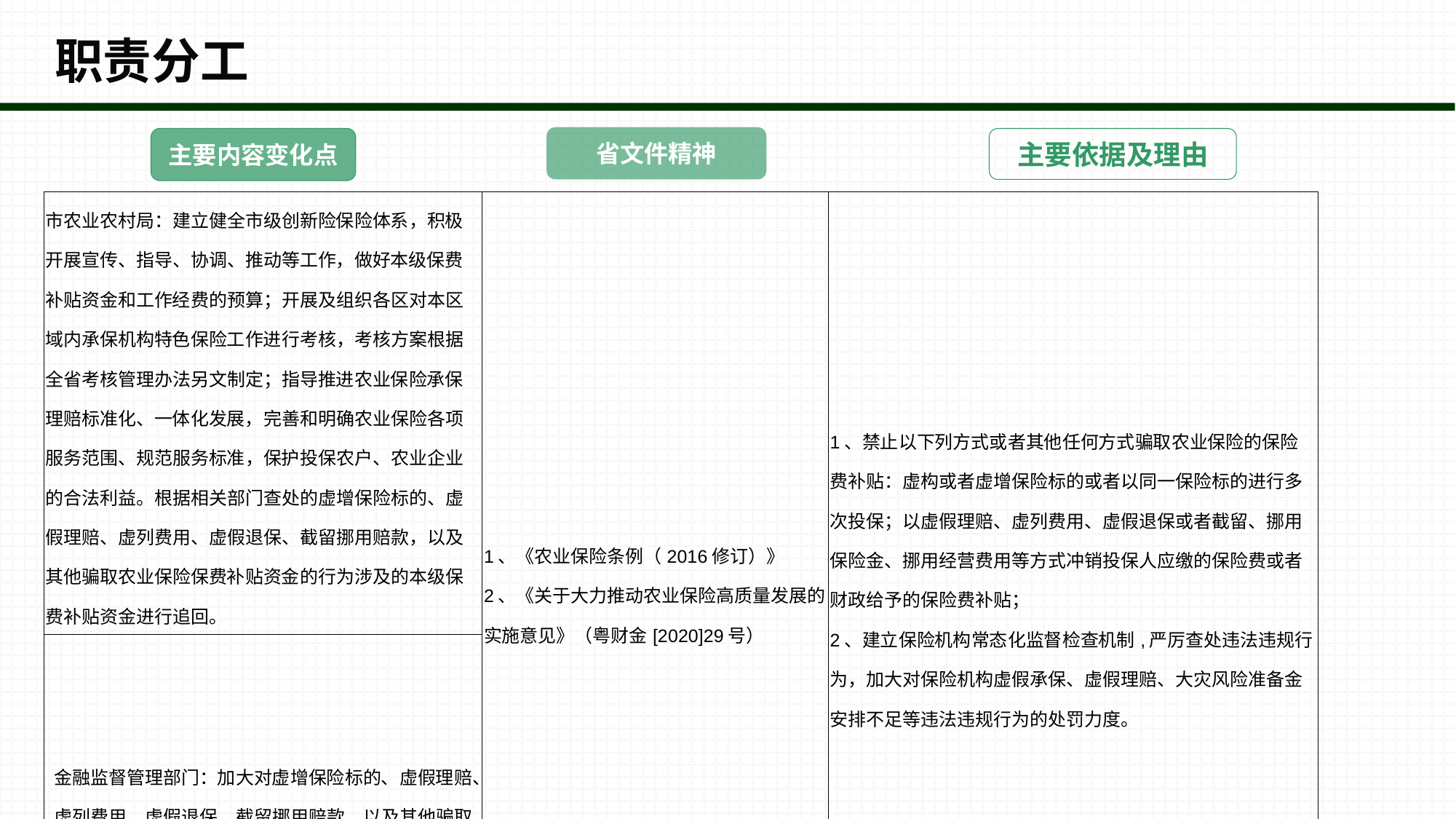

# 职责分工

省文件精神
主要内容变化点
主要依据及理由
| 市农业农村局：建立健全市级创新险保险体系，积极开展宣传、指导、协调、推动等工作，做好本级保费补贴资金和工作经费的预算；开展及组织各区对本区域内承保机构特色保险工作进行考核，考核方案根据全省考核管理办法另文制定；指导推进农业保险承保理赔标准化、一体化发展，完善和明确农业保险各项服务范围、规范服务标准，保护投保农户、农业企业的合法利益。根据相关部门查处的虚增保险标的、虚假理赔、虚列费用、虚假退保、截留挪用赔款，以及其他骗取农业保险保费补贴资金的行为涉及的本级保费补贴资金进行追回。 | 1、《农业保险条例（2016修订）》 2、《关于大力推动农业保险高质量发展的实施意见》（粤财金[2020]29号） | 1、禁止以下列方式或者其他任何方式骗取农业保险的保险费补贴：虚构或者虚增保险标的或者以同一保险标的进行多次投保；以虚假理赔、虚列费用、虚假退保或者截留、挪用保险金、挪用经营费用等方式冲销投保人应缴的保险费或者财政给予的保险费补贴； 2、建立保险机构常态化监督检查机制,严厉查处违法违规行为，加大对保险机构虚假承保、虚假理赔、大灾风险准备金安排不足等违法违规行为的处罚力度。 |
| --- | --- | --- |
| 金融监督管理部门：加大对虚增保险标的、虚假理赔、虚列费用、虚假退保、截留挪用赔款，以及其他骗取农业保险保费补贴资金等违法违规行为的查处力度。 |  |  |
| 市气象部门：负责“农业保险+气象”平台及服务的开发建设，赋能农业产业高质量发展。 | 中国气象局印发《全国气象发展“十四五”规划》 | “建设金融、保险、农产品期货气象服务系统，开展台风、干旱、洪涝等巨灾保险气象服务，加强政策性农业保险和商业保险气象服务，发展天气指数保险、天气衍生品和气候投融资新产品，健全气象金融保险标准”。 |